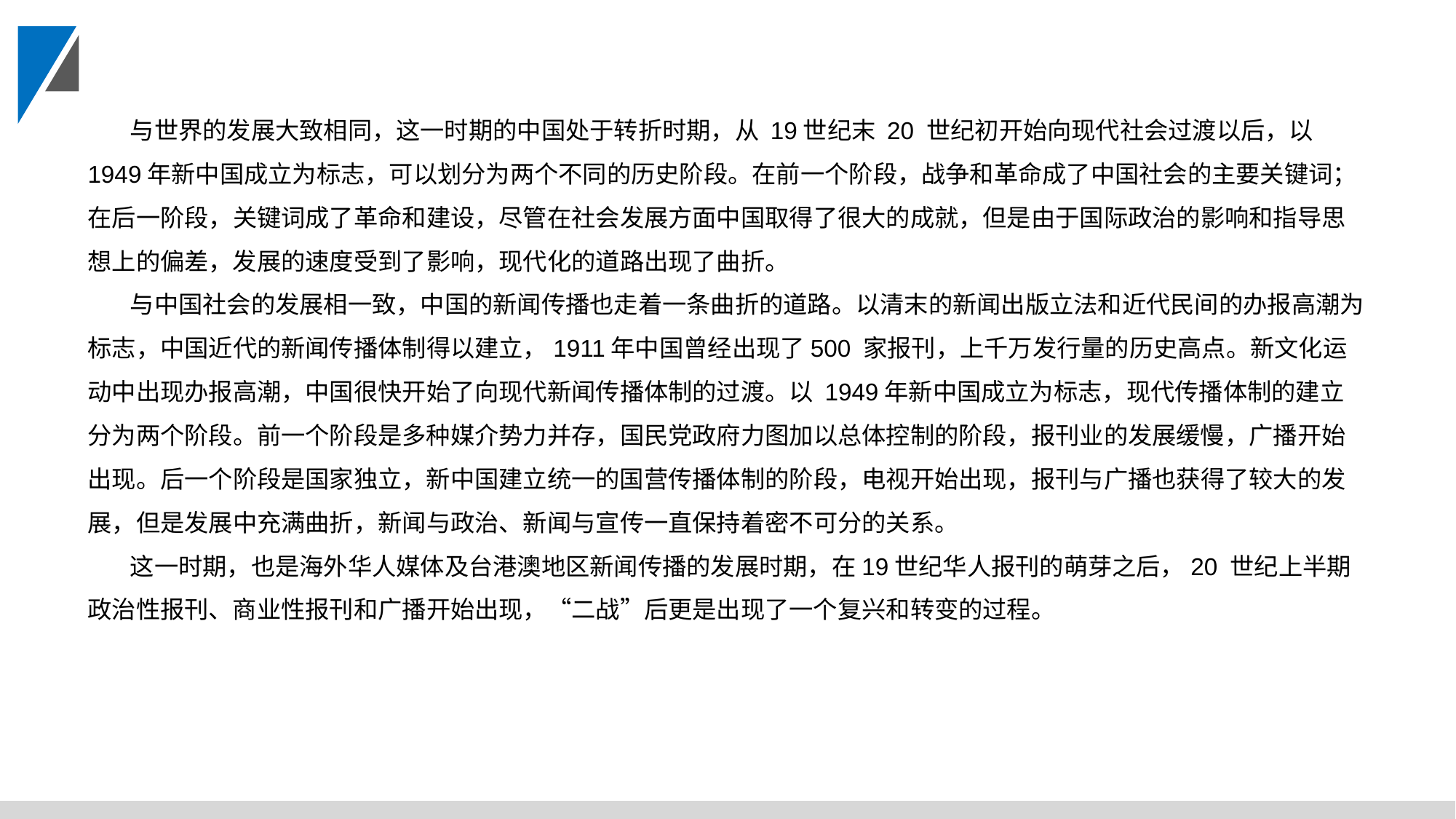

与世界的发展大致相同，这一时期的中国处于转折时期，从 19世纪末 20 世纪初开始向现代社会过渡以后，以1949年新中国成立为标志，可以划分为两个不同的历史阶段。在前一个阶段，战争和革命成了中国社会的主要关键词；在后一阶段，关键词成了革命和建设，尽管在社会发展方面中国取得了很大的成就，但是由于国际政治的影响和指导思想上的偏差，发展的速度受到了影响，现代化的道路出现了曲折。
与中国社会的发展相一致，中国的新闻传播也走着一条曲折的道路。以清末的新闻出版立法和近代民间的办报高潮为标志，中国近代的新闻传播体制得以建立，1911年中国曾经出现了500 家报刊，上千万发行量的历史高点。新文化运动中出现办报高潮，中国很快开始了向现代新闻传播体制的过渡。以 1949年新中国成立为标志，现代传播体制的建立分为两个阶段。前一个阶段是多种媒介势力并存，国民党政府力图加以总体控制的阶段，报刊业的发展缓慢，广播开始出现。后一个阶段是国家独立，新中国建立统一的国营传播体制的阶段，电视开始出现，报刊与广播也获得了较大的发展，但是发展中充满曲折，新闻与政治、新闻与宣传一直保持着密不可分的关系。
这一时期，也是海外华人媒体及台港澳地区新闻传播的发展时期，在19世纪华人报刊的萌芽之后，20 世纪上半期政治性报刊、商业性报刊和广播开始出现，“二战”后更是出现了一个复兴和转变的过程。